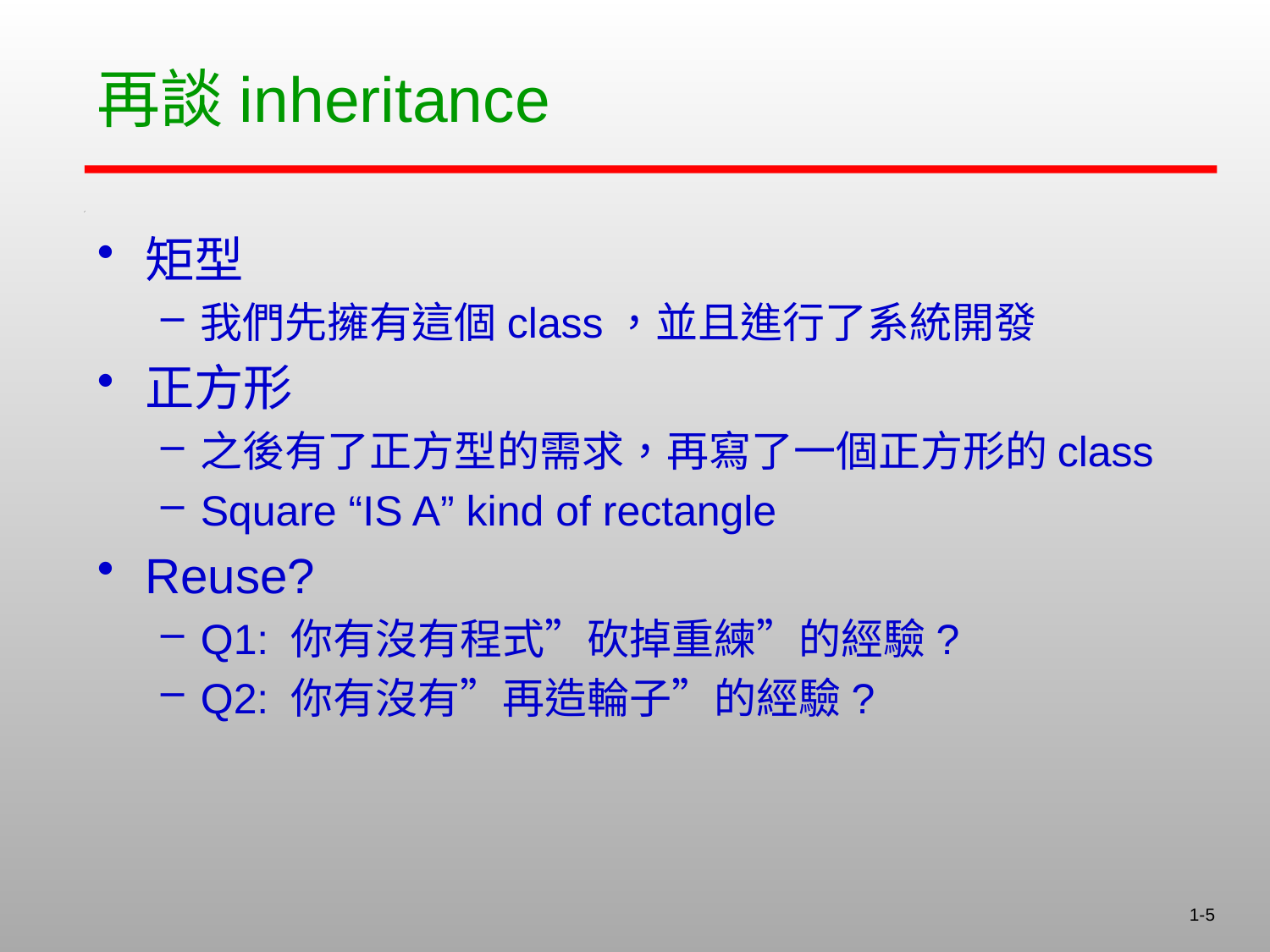

# 再談inheritance
矩型
我們先擁有這個class，並且進行了系統開發
正方形
之後有了正方型的需求，再寫了一個正方形的class
Square “IS A” kind of rectangle
Reuse?
Q1: 你有沒有程式”砍掉重練”的經驗?
Q2: 你有沒有”再造輪子”的經驗?

1-5